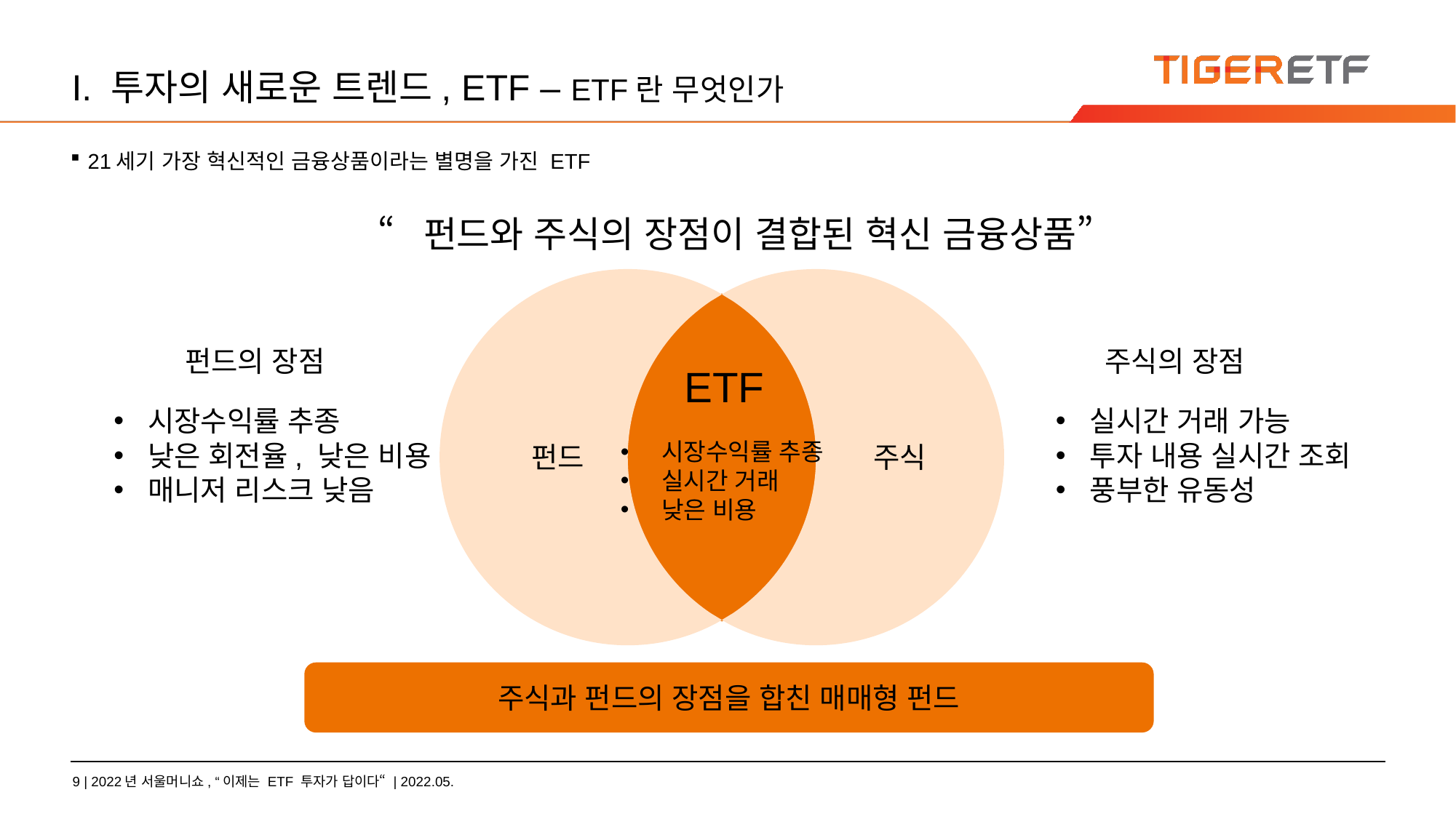

# I. 투자의 새로운 트렌드, ETF – ETF란 무엇인가
21세기 가장 혁신적인 금융상품이라는 별명을 가진 ETF
“펀드와 주식의 장점이 결합된 혁신 금융상품”

펀드의 장점
주식의 장점
ETF
시장수익률 추종
낮은 회전율, 낮은 비용
매니저 리스크 낮음
실시간 거래 가능
투자 내용 실시간 조회
풍부한 유동성
펀드
주식
시장수익률 추종
실시간 거래
낮은 비용
주식과 펀드의 장점을 합친 매매형 펀드